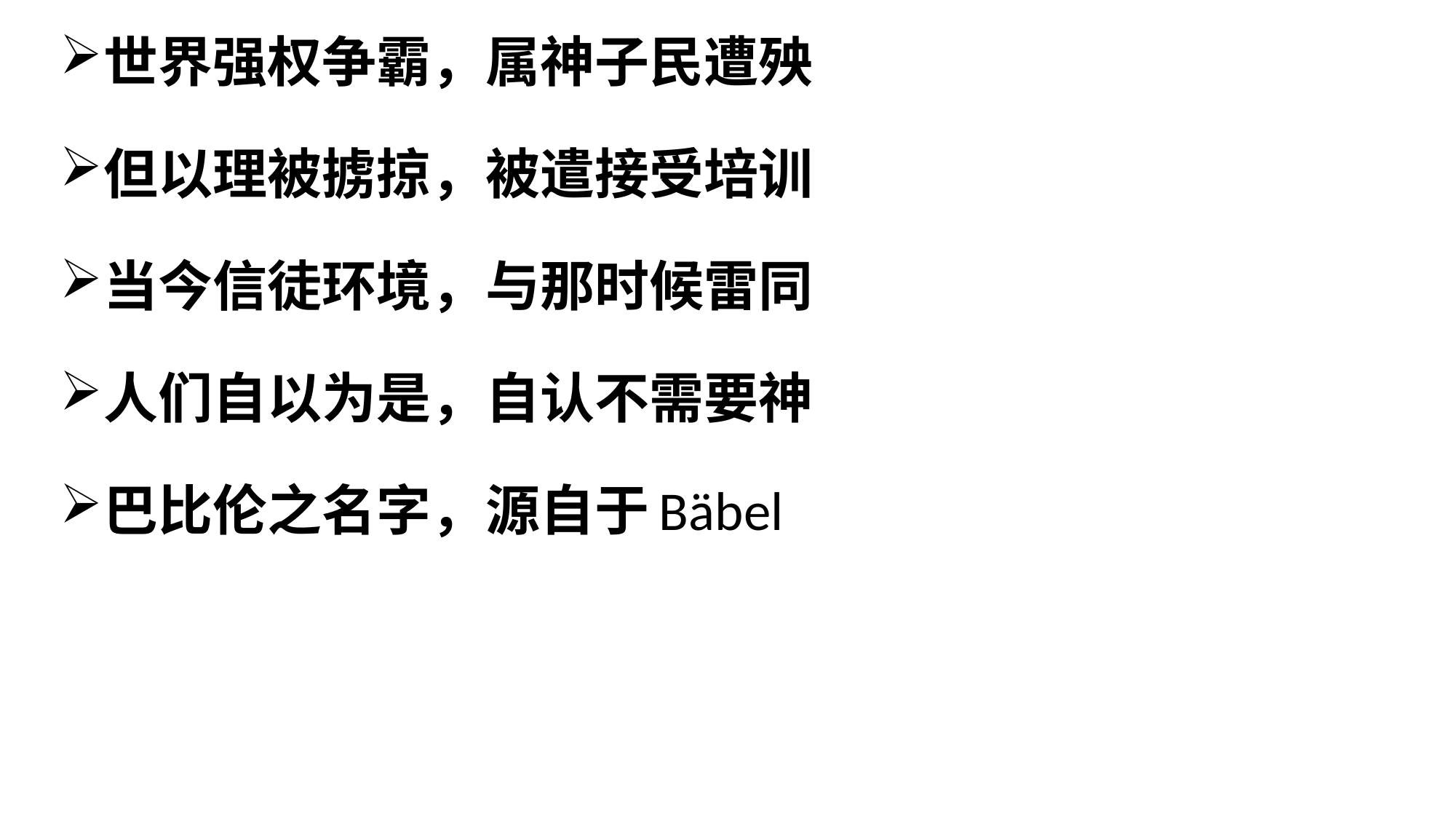

世界强权争霸，属神子民遭殃

但以理被掳掠，被遣接受培训

当今信徒环境，与那时候雷同

人们自以为是，自认不需要神

巴比伦之名字，源自于 Bäbel